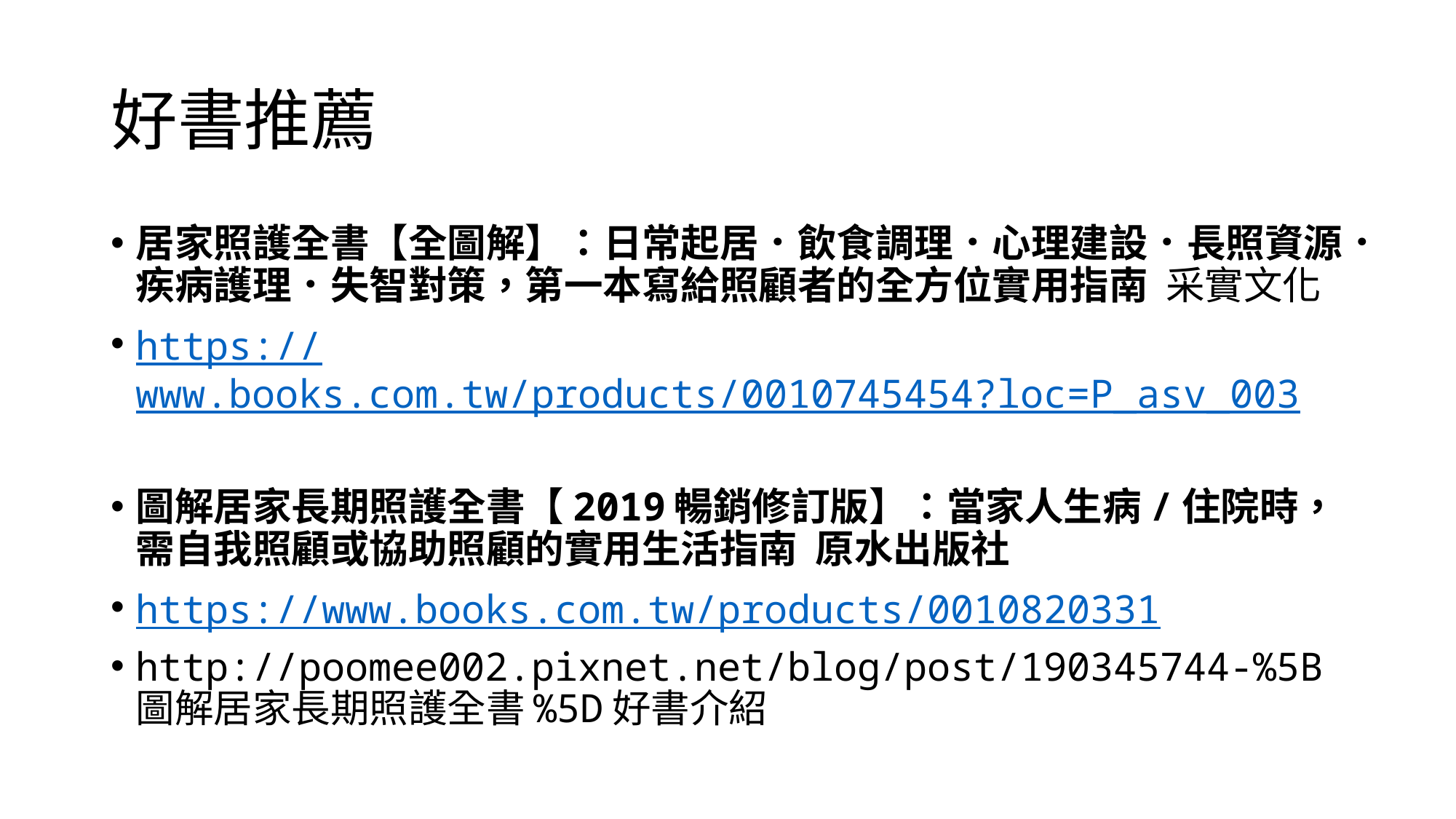

# 好書推薦
居家照護全書【全圖解】：日常起居．飲食調理．心理建設．長照資源．疾病護理．失智對策，第一本寫給照顧者的全方位實用指南  采實文化
https://www.books.com.tw/products/0010745454?loc=P_asv_003

圖解居家長期照護全書【2019暢銷修訂版】：當家人生病/住院時，需自我照顧或協助照顧的實用生活指南  原水出版社
https://www.books.com.tw/products/0010820331
http://poomee002.pixnet.net/blog/post/190345744-%5B圖解居家長期照護全書%5D好書介紹